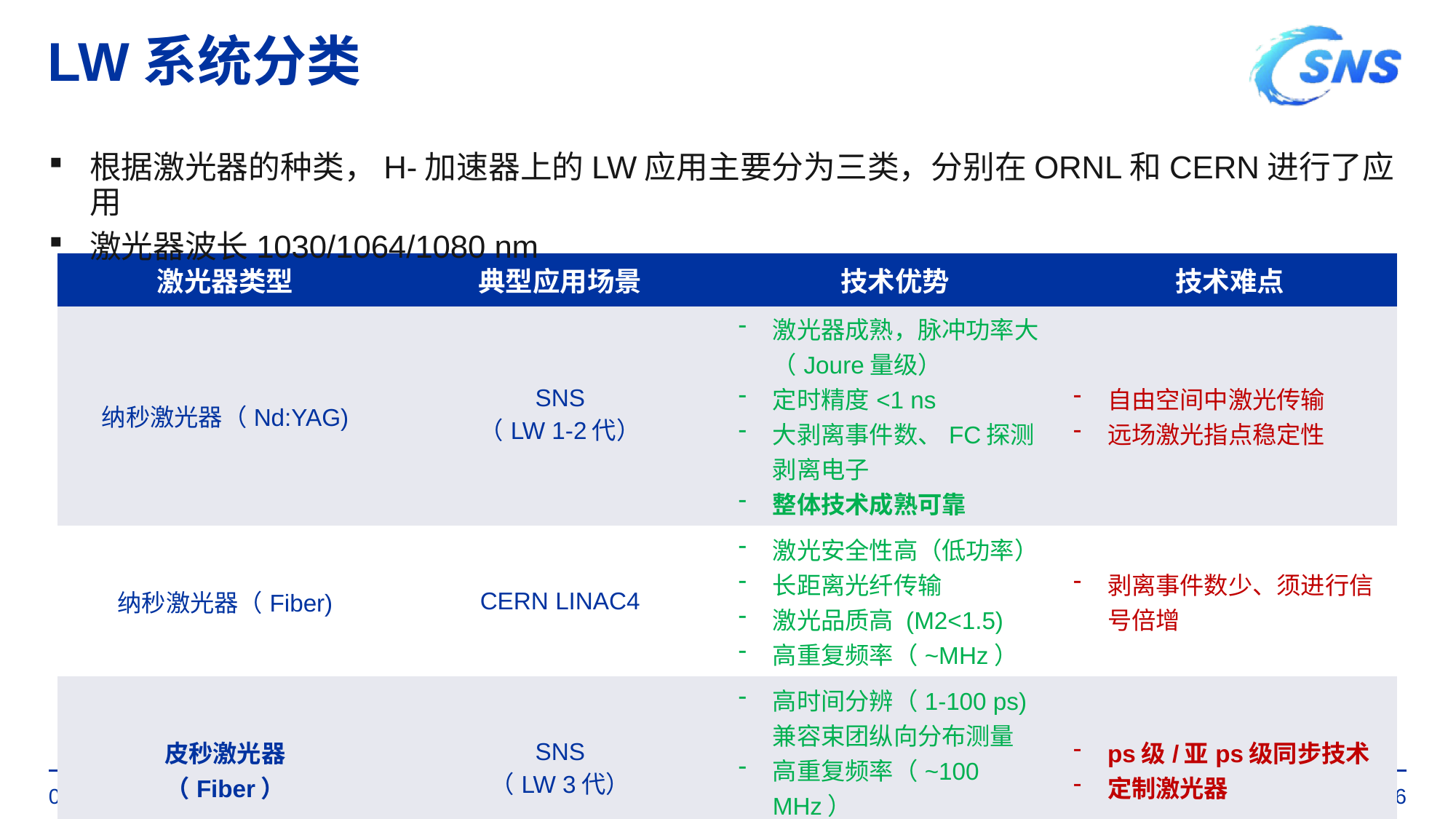

# LW系统分类
根据激光器的种类，H-加速器上的LW应用主要分为三类，分别在ORNL和CERN进行了应用
激光器波长1030/1064/1080 nm
| 激光器类型 | 典型应用场景 | 技术优势 | 技术难点 |
| --- | --- | --- | --- |
| 纳秒激光器（Nd:YAG) | SNS （LW 1-2代） | 激光器成熟，脉冲功率大（Joure量级） 定时精度<1 ns 大剥离事件数、FC探测剥离电子 整体技术成熟可靠 | 自由空间中激光传输 远场激光指点稳定性 |
| 纳秒激光器（Fiber) | CERN LINAC4 | 激光安全性高（低功率） 长距离光纤传输 激光品质高 (M2<1.5) 高重复频率（~MHz） | 剥离事件数少、须进行信号倍增 |
| 皮秒激光器 （Fiber） | SNS （LW 3代） | 高时间分辨（1-100 ps) 兼容束团纵向分布测量 高重复频率（~100 MHz） 激光品质高 (M2<1.5) | ps级/亚ps级同步技术 定制激光器 |
05.06.25
6
R. Yang | LW Prototype Towards CSNS-II SC-LINAC